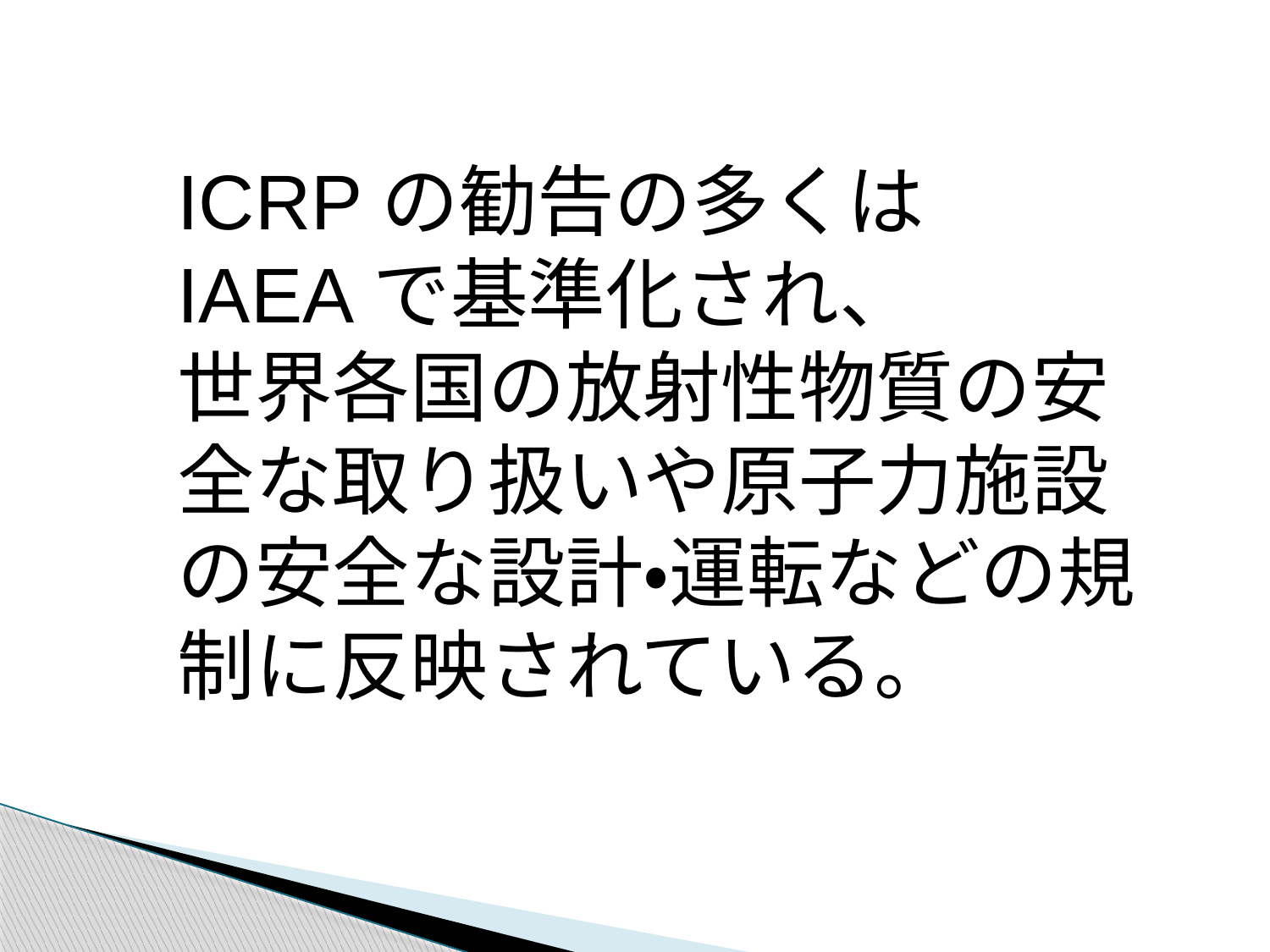

ICRPの勧告の多くは
IAEAで基準化され、
世界各国の放射性物質の安全な取り扱いや原子力施設の安全な設計・運転などの規制に反映されている。